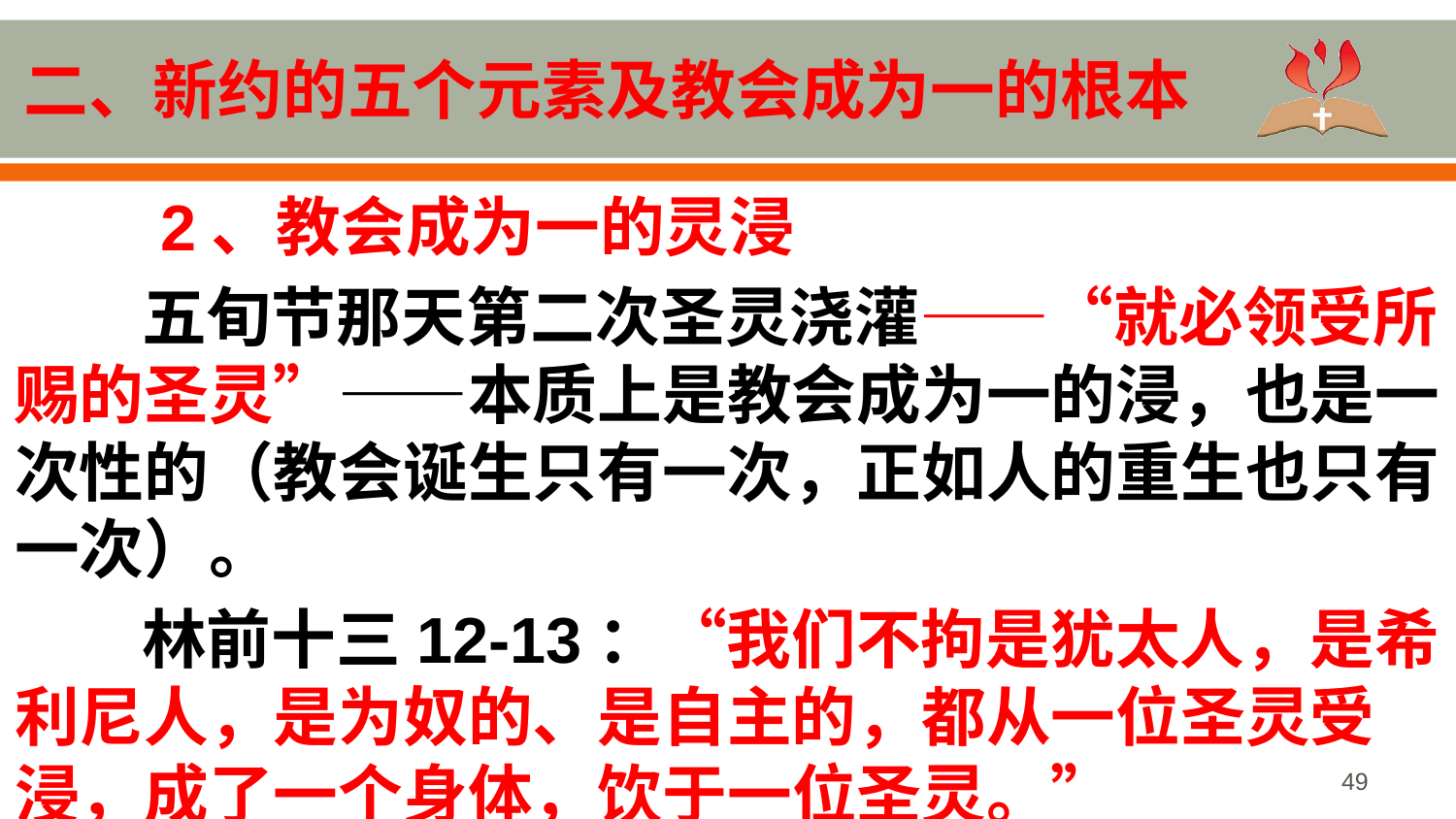

# 二、新约的五个元素及教会成为一的根本
	2、教会成为一的灵浸
五旬节那天第二次圣灵浇灌——“就必领受所赐的圣灵”——本质上是教会成为一的浸，也是一次性的（教会诞生只有一次，正如人的重生也只有一次）。
林前十三12-13：“我们不拘是犹太人，是希利尼人，是为奴的、是自主的，都从一位圣灵受浸，成了一个身体，饮于一位圣灵。”

49